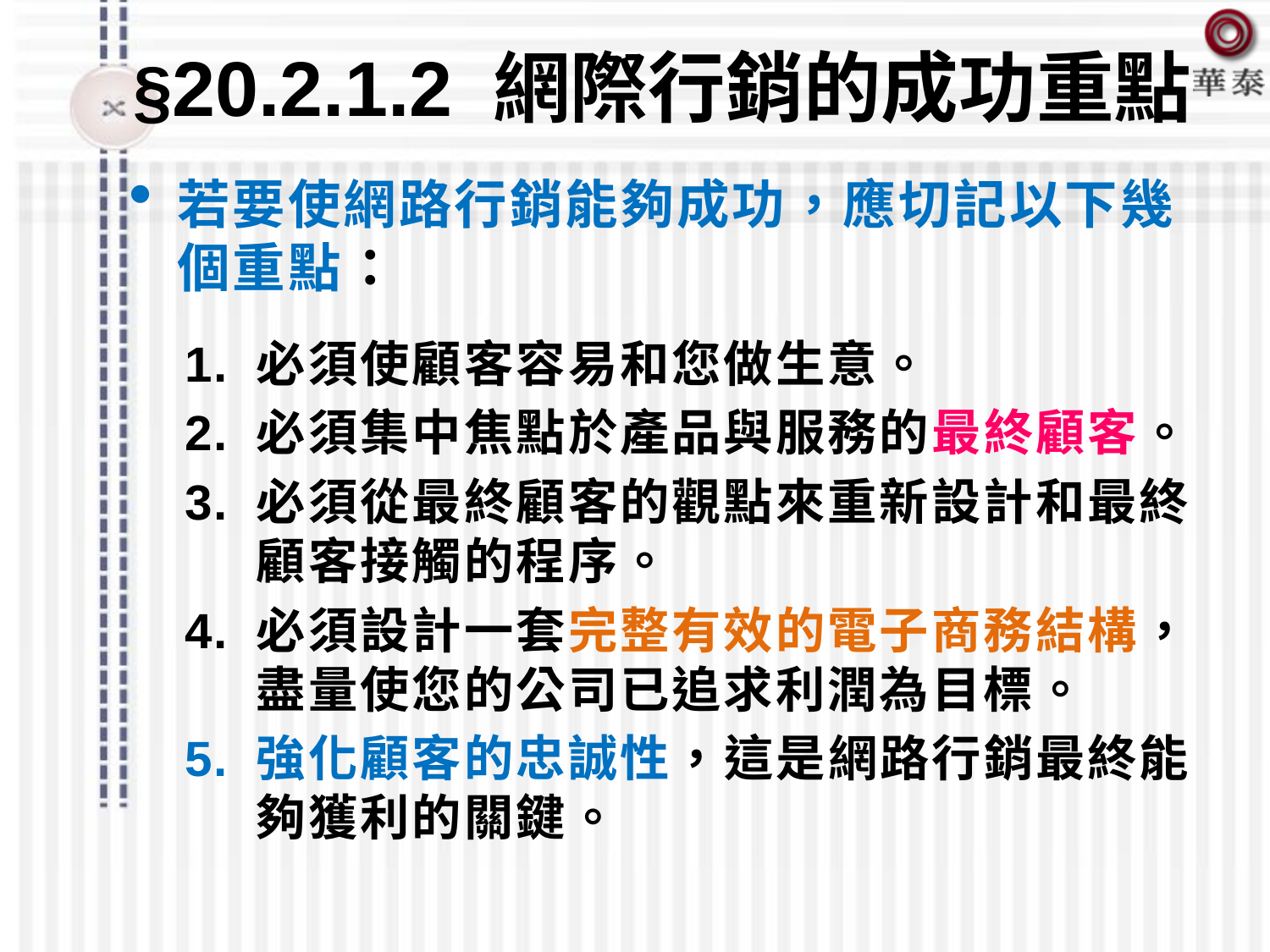

# §20.2.1.2 網際行銷的成功重點
若要使網路行銷能夠成功，應切記以下幾個重點：

必須使顧客容易和您做生意。
必須集中焦點於產品與服務的最終顧客。
必須從最終顧客的觀點來重新設計和最終顧客接觸的程序。
必須設計一套完整有效的電子商務結構，盡量使您的公司已追求利潤為目標。
強化顧客的忠誠性，這是網路行銷最終能夠獲利的關鍵。